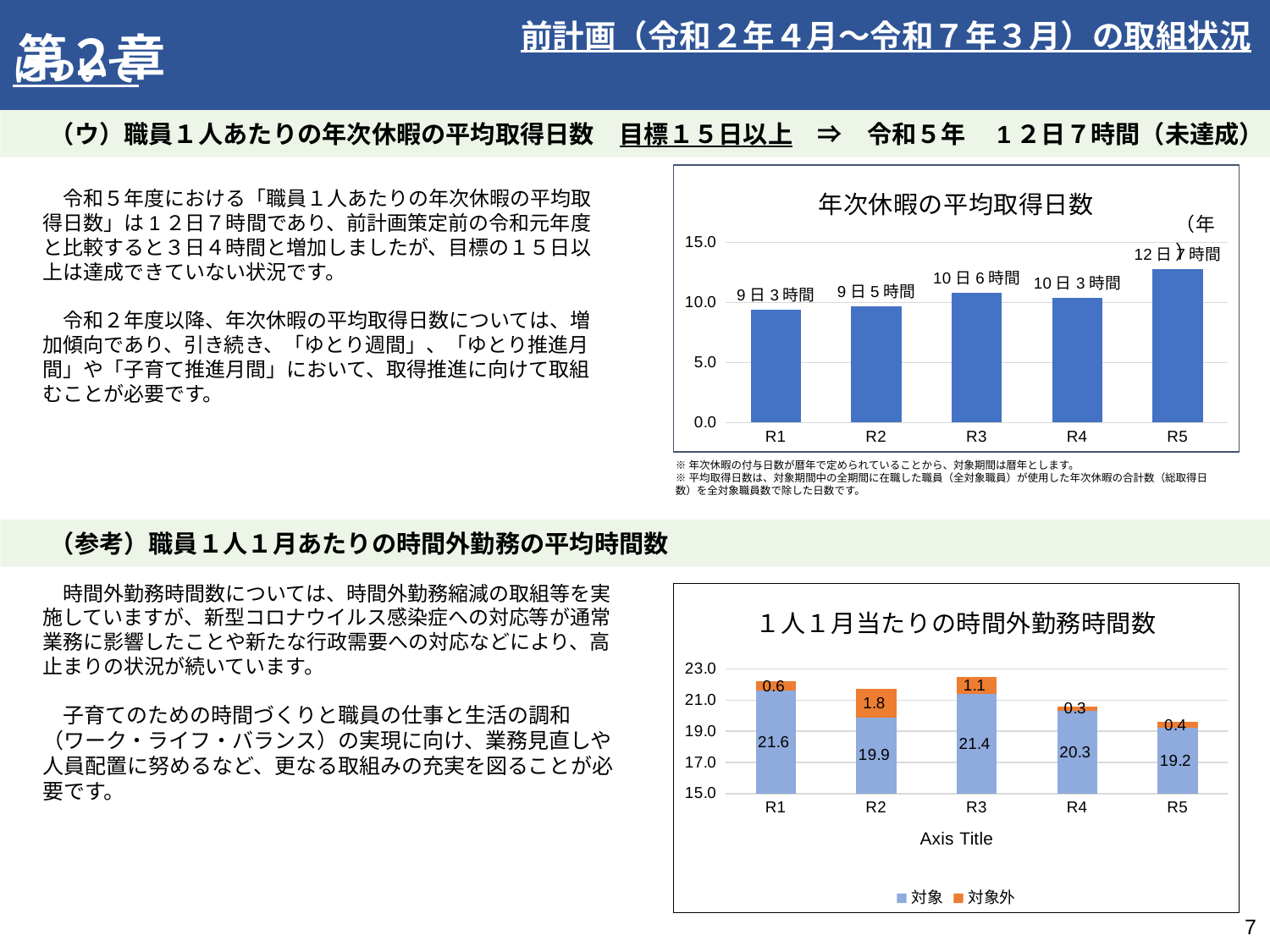

２．前計画（令和２年４月～令和７年３月）の数値目標の達成状況
　　　　　　　　　　　　　　　　前計画（令和２年４月～令和７年３月）の取組状況について

第２章
　　（ウ）職員１人あたりの年次休暇の平均取得日数　目標１５日以上　⇒　令和５年　1２日７時間（未達成）

### Chart: 年次休暇の平均取得日数

| Category |  |
|---|---|
| R1 | 9.4 |
| R2 | 9.7 |
| R3 | 10.8 |
| R4 | 10.4 |
| R5 | 12.8 |
　令和５年度における「職員１人あたりの年次休暇の平均取得日数」は1２日７時間であり、前計画策定前の令和元年度と比較すると３日４時間と増加しましたが、目標の１５日以上は達成できていない状況です。

　令和２年度以降、年次休暇の平均取得日数については、増加傾向であり、引き続き、「ゆとり週間」、「ゆとり推進月間」や「子育て推進月間」において、取得推進に向けて取組むことが必要です。
※年次休暇の付与日数が暦年で定められていることから、対象期間は暦年とします。
※平均取得日数は、対象期間中の全期間に在職した職員（全対象職員）が使用した年次休暇の合計数（総取得日数）を全対象職員数で除した日数です。
　　（参考）職員１人１月あたりの時間外勤務の平均時間数
　時間外勤務時間数については、時間外勤務縮減の取組等を実施していますが、新型コロナウイルス感染症への対応等が通常業務に影響したことや新たな行政需要への対応などにより、高止まりの状況が続いています。

　子育てのための時間づくりと職員の仕事と生活の調和（ワーク・ライフ・バランス）の実現に向け、業務見直しや人員配置に努めるなど、更なる取組みの充実を図ることが必要です。

### Chart: １人１月当たりの時間外勤務時間数

| Category | 対象 | 対象外 |
|---|---|---|
| R1 | 21.6 | 0.6 |
| R2 | 19.9 | 1.8 |
| R3 | 21.4 | 1.1 |
| R4 | 20.3 | 0.3 |
| R5 | 19.2 | 0.4 |

7